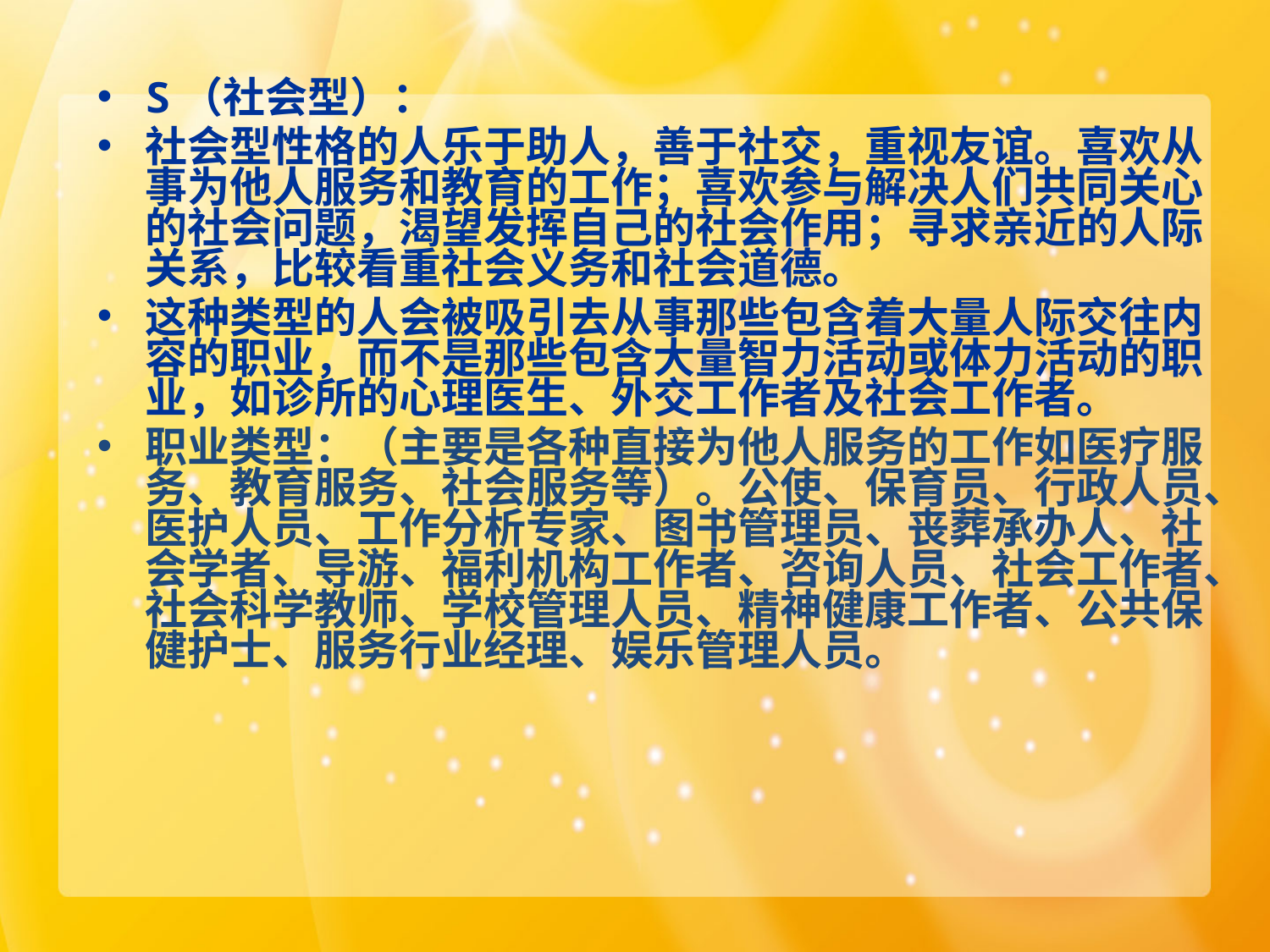

S（社会型）：
社会型性格的人乐于助人，善于社交，重视友谊。喜欢从事为他人服务和教育的工作；喜欢参与解决人们共同关心的社会问题，渴望发挥自己的社会作用；寻求亲近的人际关系，比较看重社会义务和社会道德。
这种类型的人会被吸引去从事那些包含着大量人际交往内容的职业，而不是那些包含大量智力活动或体力活动的职业，如诊所的心理医生、外交工作者及社会工作者。
职业类型：（主要是各种直接为他人服务的工作如医疗服务、教育服务、社会服务等）。公使、保育员、行政人员、医护人员、工作分析专家、图书管理员、丧葬承办人、社会学者、导游、福利机构工作者、咨询人员、社会工作者、社会科学教师、学校管理人员、精神健康工作者、公共保健护士、服务行业经理、娱乐管理人员。